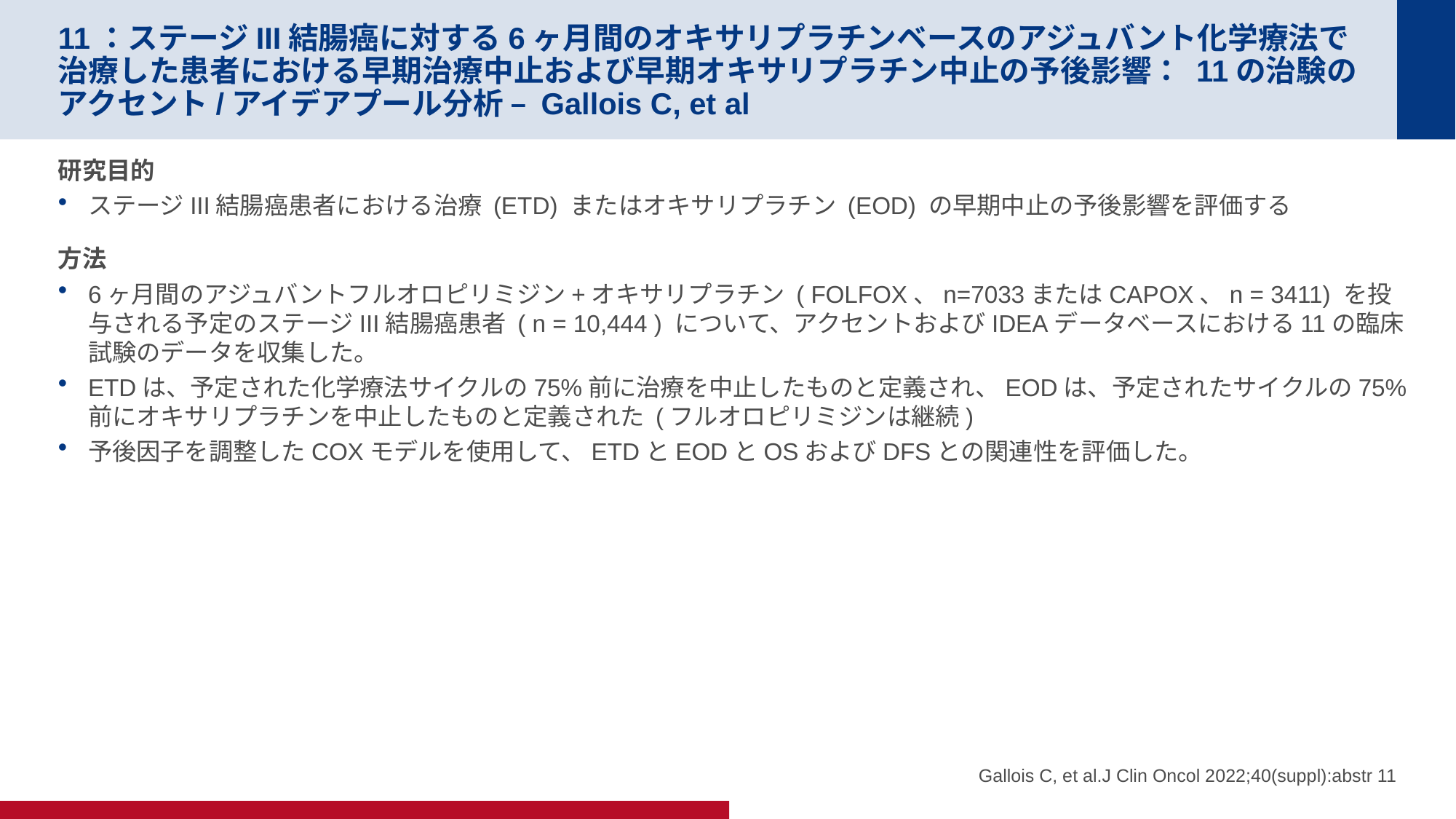

# 11：ステージIII結腸癌に対する6ヶ月間のオキサリプラチンベースのアジュバント化学療法で治療した患者における早期治療中止および早期オキサリプラチン中止の予後影響： 11の治験のアクセント/アイデアプール分析 – Gallois C, et al
研究目的
ステージIII結腸癌患者における治療 (ETD) またはオキサリプラチン (EOD) の早期中止の予後影響を評価する
方法
6ヶ月間のアジュバントフルオロピリミジン+オキサリプラチン ( FOLFOX、n=7033またはCAPOX、n = 3411) を投与される予定のステージIII結腸癌患者 ( n = 10,444 ) について、アクセントおよびIDEAデータベースにおける11の臨床試験のデータを収集した。
ETDは、予定された化学療法サイクルの75%前に治療を中止したものと定義され、EODは、予定されたサイクルの75%前にオキサリプラチンを中止したものと定義された (フルオロピリミジンは継続)
予後因子を調整したCOXモデルを使用して、ETDとEODとOSおよびDFSとの関連性を評価した。
Gallois C, et al.J Clin Oncol 2022;40(suppl):abstr 11